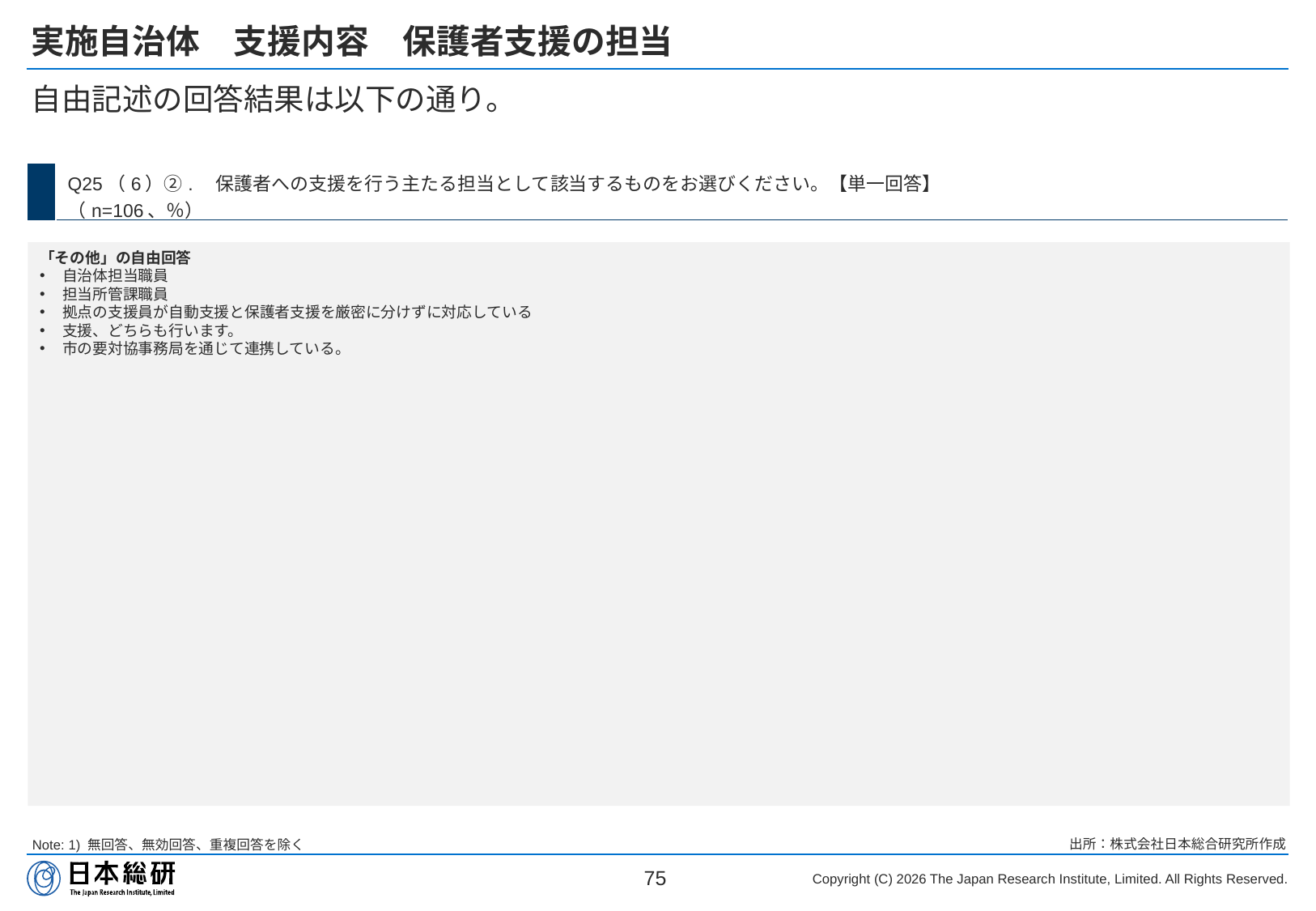

# 実施自治体　支援内容　保護者支援の担当
自由記述の回答結果は以下の通り。
|  | Q25（6）②.　保護者への支援を行う主たる担当として該当するものをお選びください。【単一回答】 （n=106、％） |
| --- | --- |
「その他」の自由回答
自治体担当職員
担当所管課職員
拠点の支援員が自動支援と保護者支援を厳密に分けずに対応している
支援、どちらも行います。
市の要対協事務局を通じて連携している。

出所：株式会社日本総合研究所作成
Note: 1) 無回答、無効回答、重複回答を除く